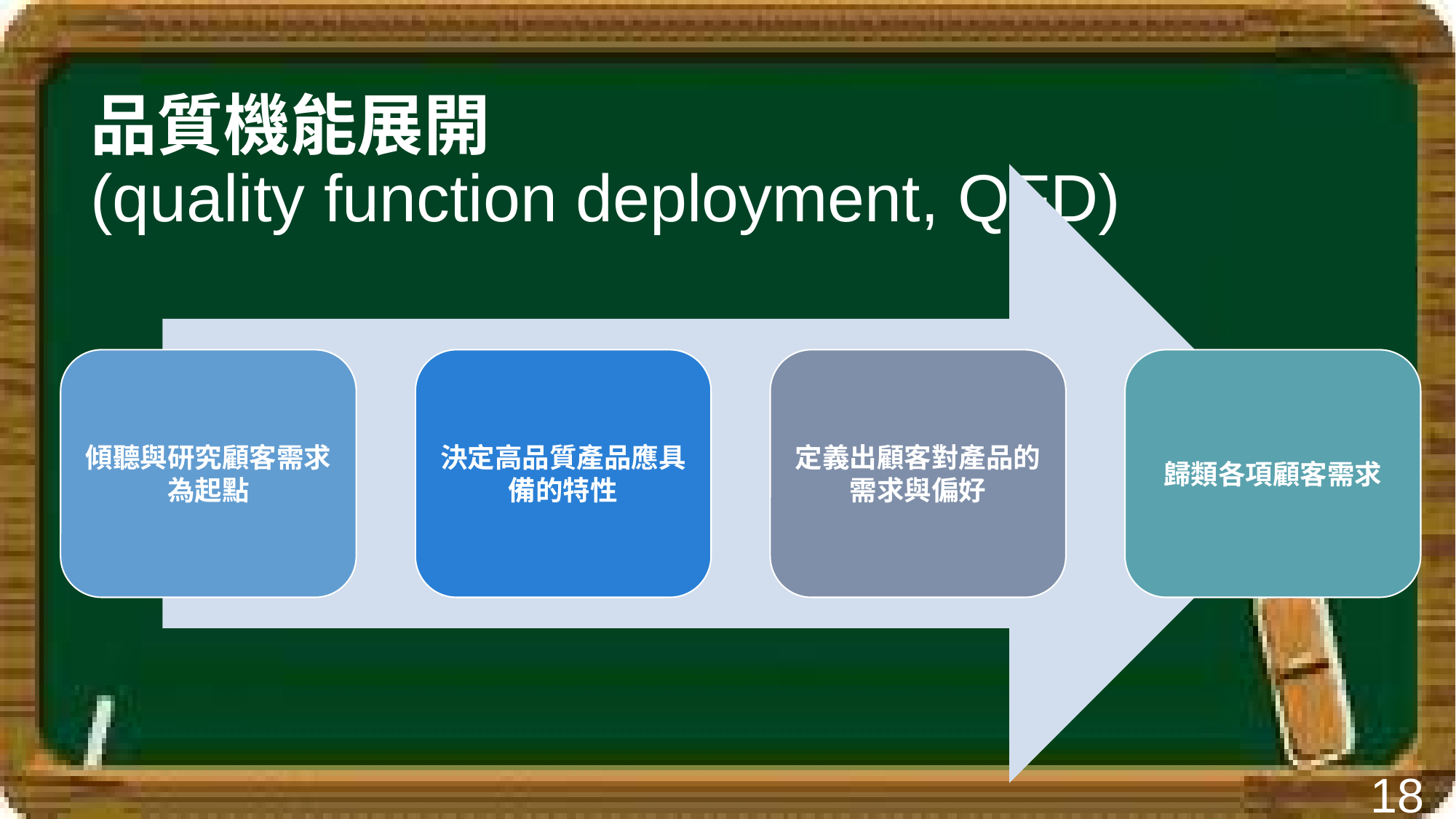

# 品質機能展開 (quality function deployment, QFD)
傾聽與研究顧客需求為起點
決定高品質產品應具備的特性
定義出顧客對產品的需求與偏好
歸類各項顧客需求
18